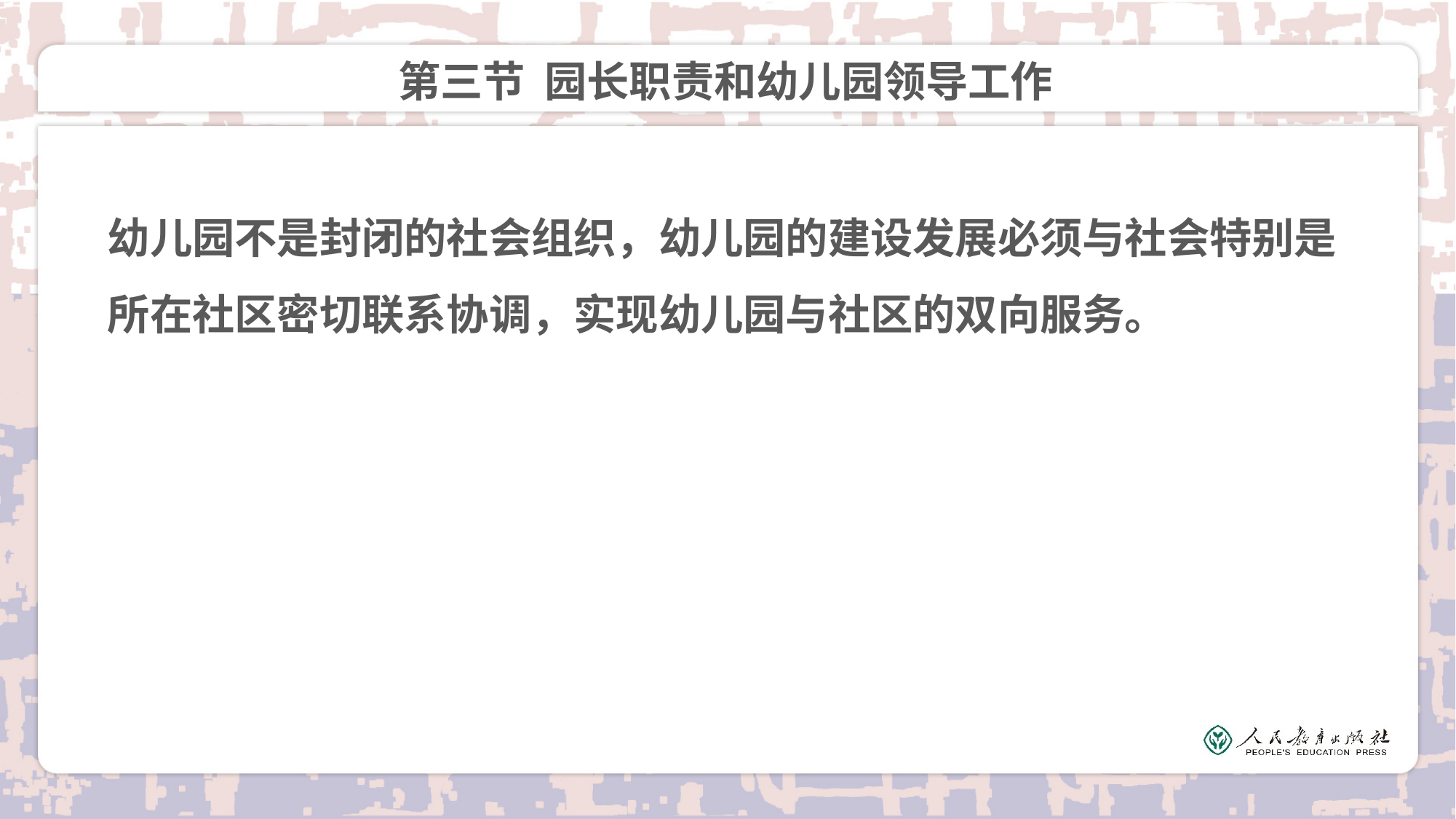

# 第三节  园长职责和幼儿园领导工作
幼儿园不是封闭的社会组织，幼儿园的建设发展必须与社会特别是所在社区密切联系协调，实现幼儿园与社区的双向服务。